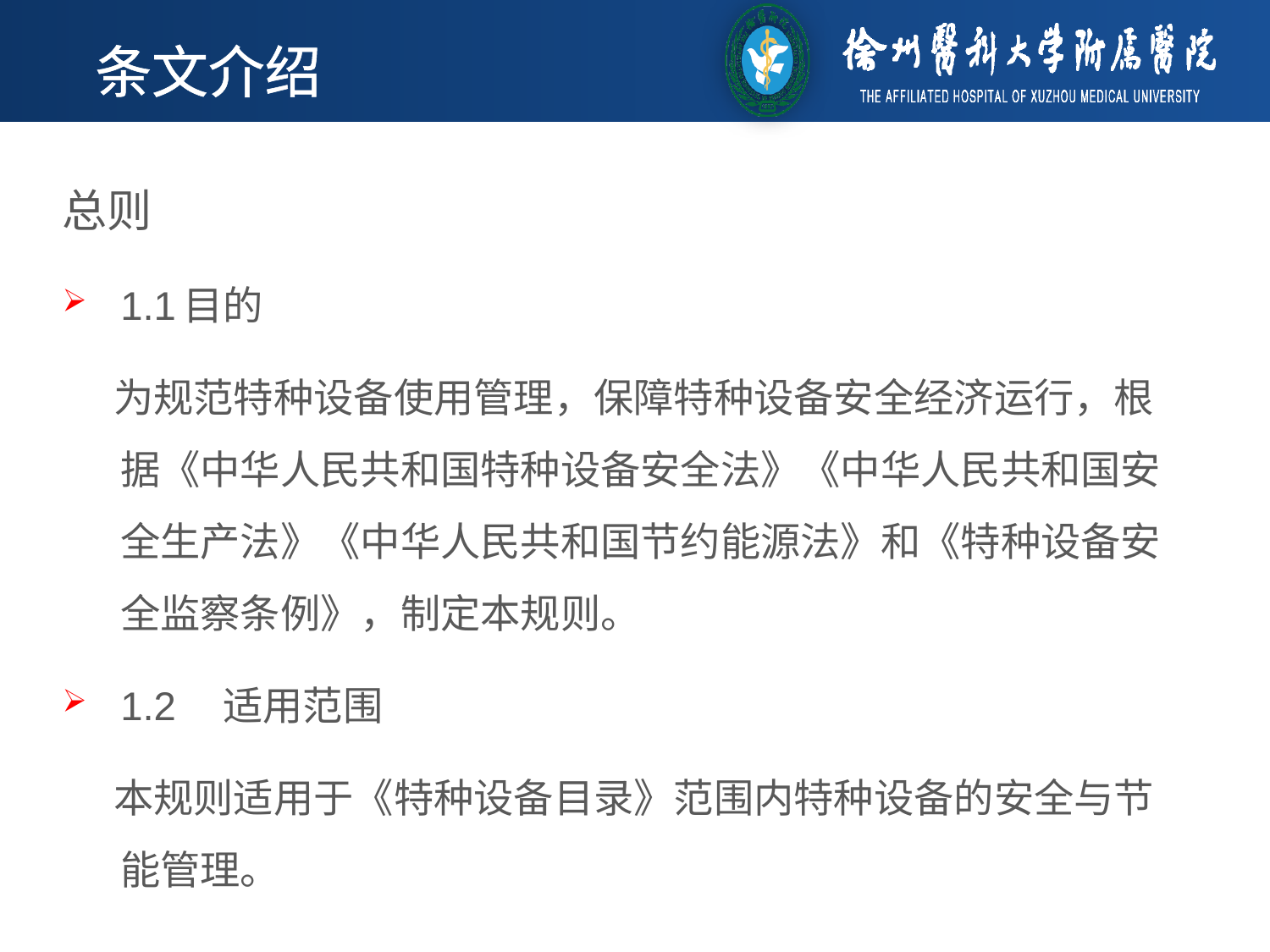

条文介绍

总则
1.1目的
     为规范特种设备使用管理，保障特种设备安全经济运行，根据《中华人民共和国特种设备安全法》《中华人民共和国安全生产法》《中华人民共和国节约能源法》和《特种设备安全监察条例》，制定本规则。
1.2　适用范围
     本规则适用于《特种设备目录》范围内特种设备的安全与节能管理。